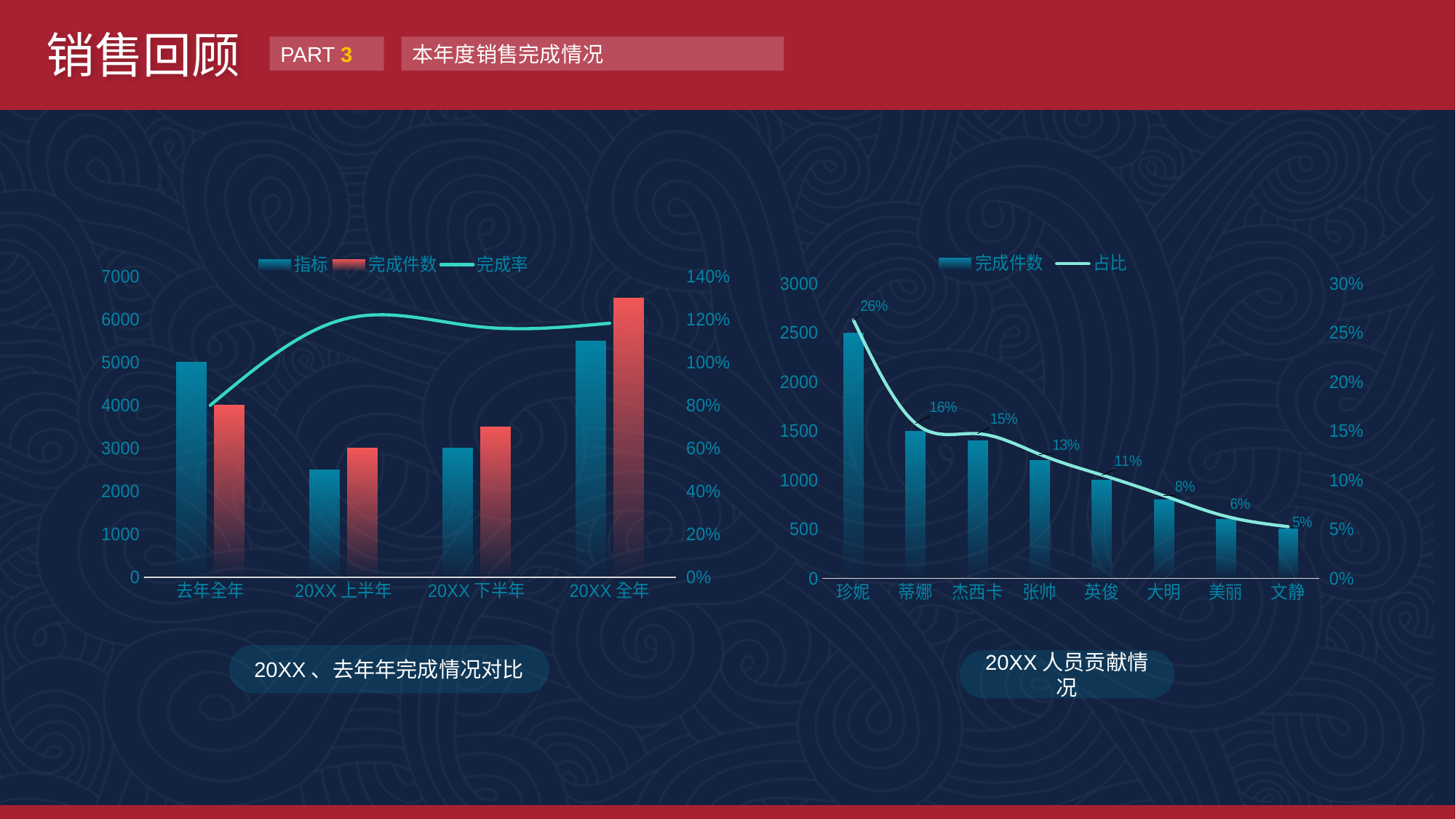

销售回顾
PART 3
本年度销售完成情况

### Chart

| Category | 指标 | 完成件数 | 完成率 |
|---|---|---|---|
| 去年全年 | 5000.0 | 4000.0 | 0.8 |
| 20XX上半年 | 2500.0 | 3000.0 | 1.2 |
| 20XX下半年 | 3000.0 | 3500.0 | 1.1666666666666667 |
| 20XX全年 | 5500.0 | 6500.0 | 1.1818181818181819 |

### Chart

| Category | 完成件数 | 占比 |
|---|---|---|
| 珍妮 | 2500.0 | 0.2631578947368421 |
| 蒂娜 | 1500.0 | 0.15789473684210525 |
| 杰西卡 | 1400.0 | 0.14736842105263157 |
| 张帅 | 1200.0 | 0.12631578947368421 |
| 英俊 | 1000.0 | 0.10526315789473684 |
| 大明 | 800.0 | 0.08421052631578947 |
| 美丽 | 600.0 | 0.06315789473684211 |
| 文静 | 500.0 | 0.05263157894736842 |
20XX、去年年完成情况对比
20XX人员贡献情况